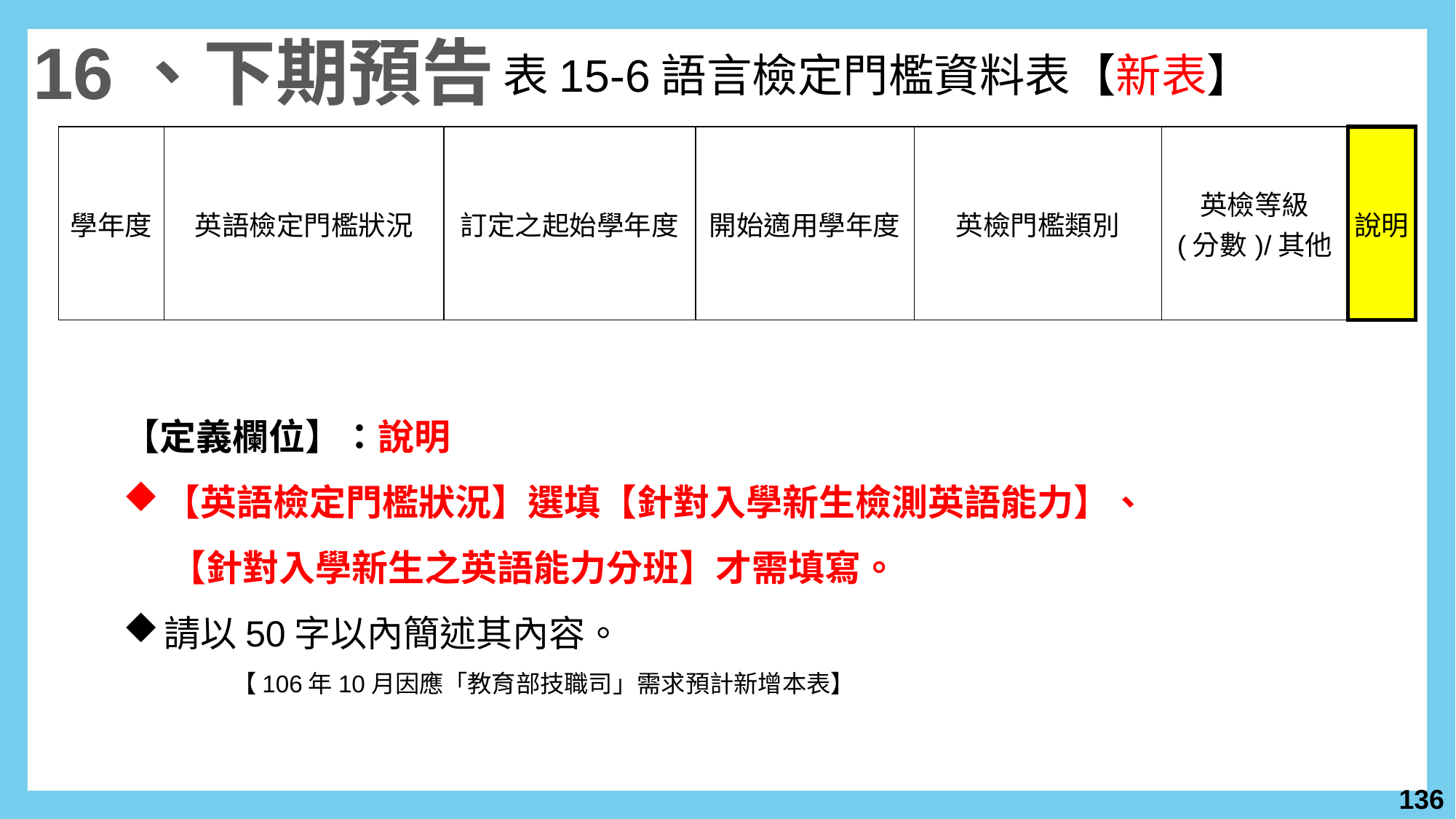

16、下期預告
表15-6語言檢定門檻資料表【新表】

| 學年度 | 英語檢定門檻狀況 | 訂定之起始學年度 | 開始適用學年度 | 英檢門檻類別 | 英檢等級 (分數)/其他 | 說明 |
| --- | --- | --- | --- | --- | --- | --- |
【定義欄位】：說明
【英語檢定門檻狀況】選填【針對入學新生檢測英語能力】、
   【針對入學新生之英語能力分班】才需填寫。
請以50字以內簡述其內容。
	【106年10月因應「教育部技職司」需求預計新增本表】

136